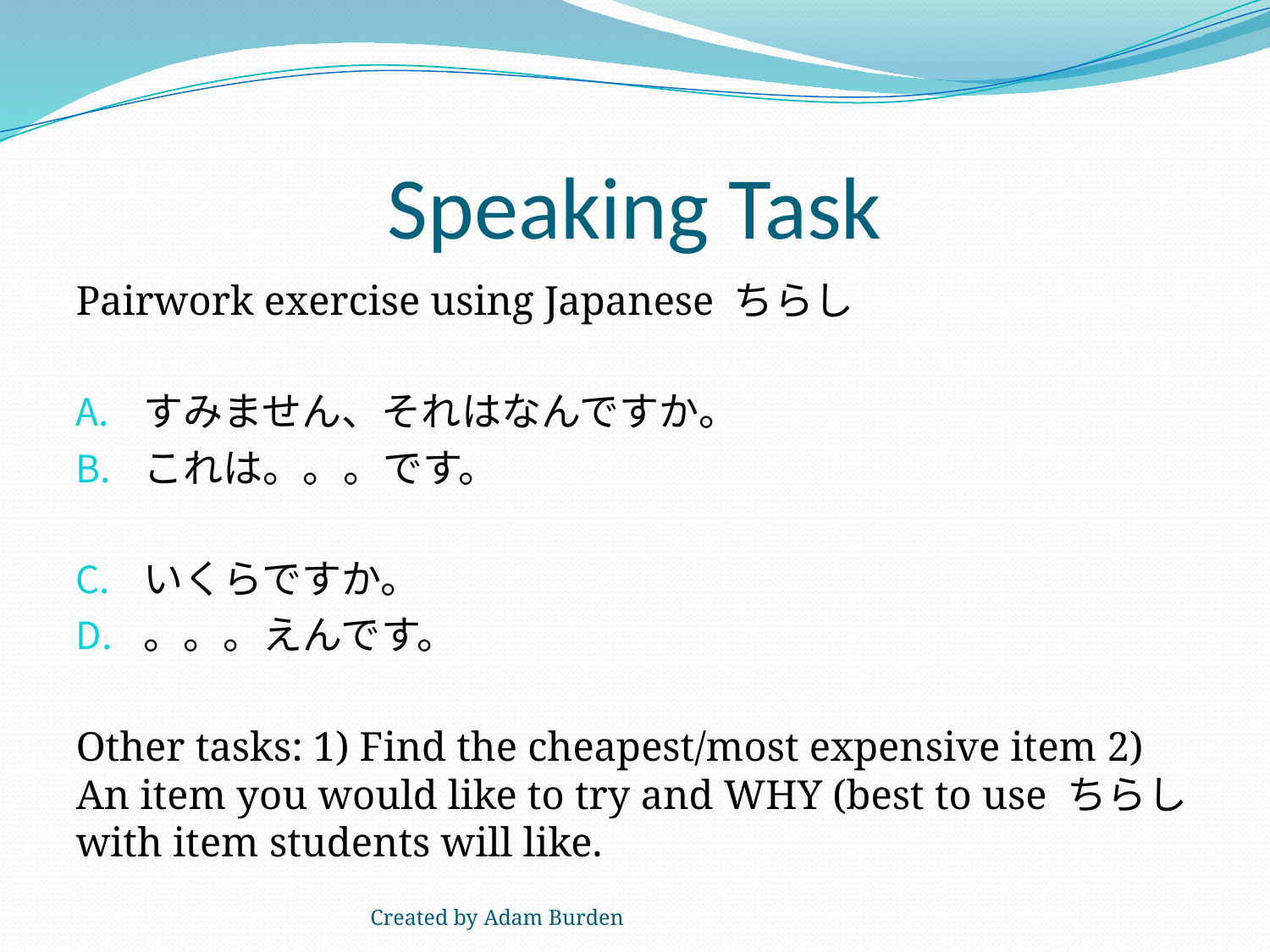

# Speaking Task
Pairwork exercise using Japanese ちらし

すみません、それはなんですか。
これは。。。です。

いくらですか。
。。。えんです。

Other tasks: 1) Find the cheapest/most expensive item 2) An item you would like to try and WHY (best to use ちらし with item students will like.
Created by Adam Burden